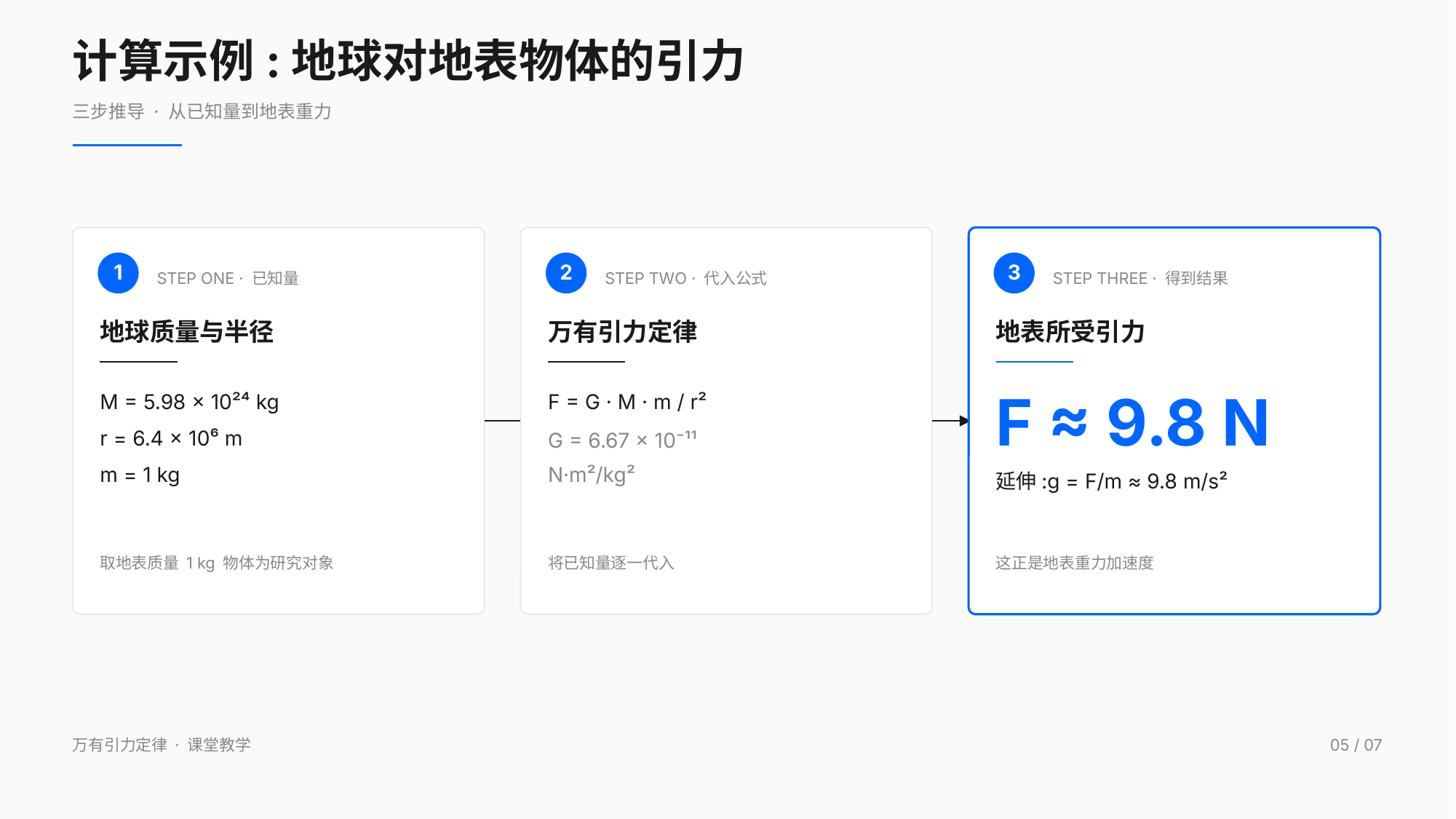

计算示例:地球对地表物体的引力
三步推导 · 从已知量到地表重力

1
2
3
STEP ONE · 已知量
STEP TWO · 代入公式
STEP THREE · 得到结果
地球质量与半径
万有引力定律
地表所受引力

F ≈ 9.8 N
M = 5.98 × 10²⁴ kg
F = G · M · m / r²

r = 6.4 × 10⁶ m
G = 6.67 × 10⁻¹¹
m = 1 kg
N·m²/kg²
延伸:g = F/m ≈ 9.8 m/s²
取地表质量 1 kg 物体为研究对象
将已知量逐一代入
这正是地表重力加速度
万有引力定律 · 课堂教学
05 / 07